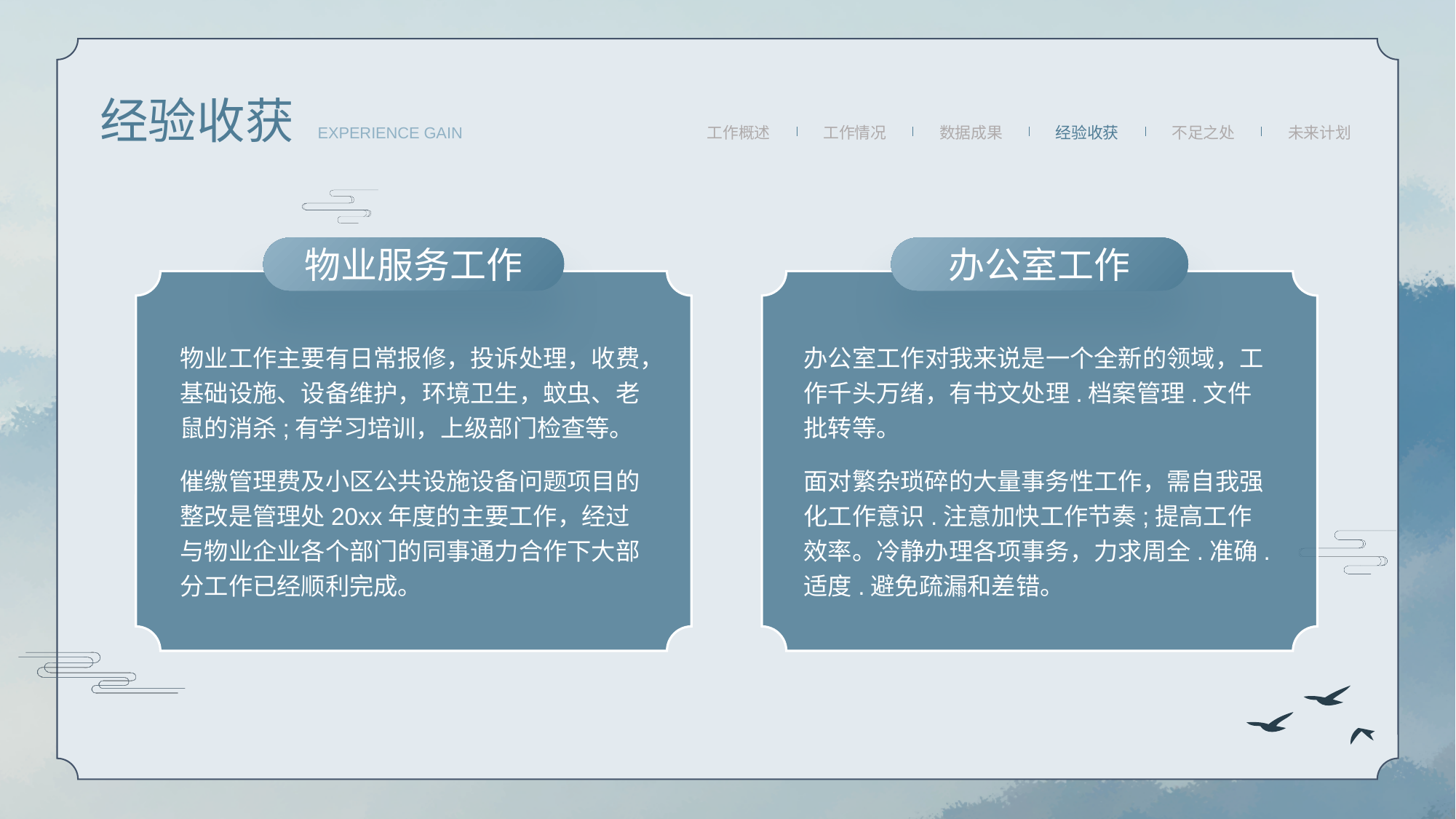

经验收获
EXPERIENCE GAIN
工作概述
工作情况
数据成果
经验收获
不足之处
未来计划
物业服务⼯作
办公室⼯作

物业⼯作主要有⽇常报修，投诉处理，收费，基础设施、设备维护，环境卫⽣，蚊⾍、⽼⿏的消杀;有学习培训，上级部门检查等。
催缴管理费及⼩区公共设施设备问题项⽬的整改是管理处20xx年度的主要⼯作，经过与物业企业各个部门的同事通⼒合作下⼤部分⼯作已经顺利完成。

办公室⼯作对我来说是⼀个全新的领域，⼯作千头万绪，有书⽂处理.档案管理.⽂件批转等。
⾯对繁杂琐碎的⼤量事务性⼯作，需⾃我强化⼯作意识.注意加快⼯作节奏;提⾼⼯作效率。冷静办理各项事务，⼒求周全.准确.适度.避免疏漏和差错。